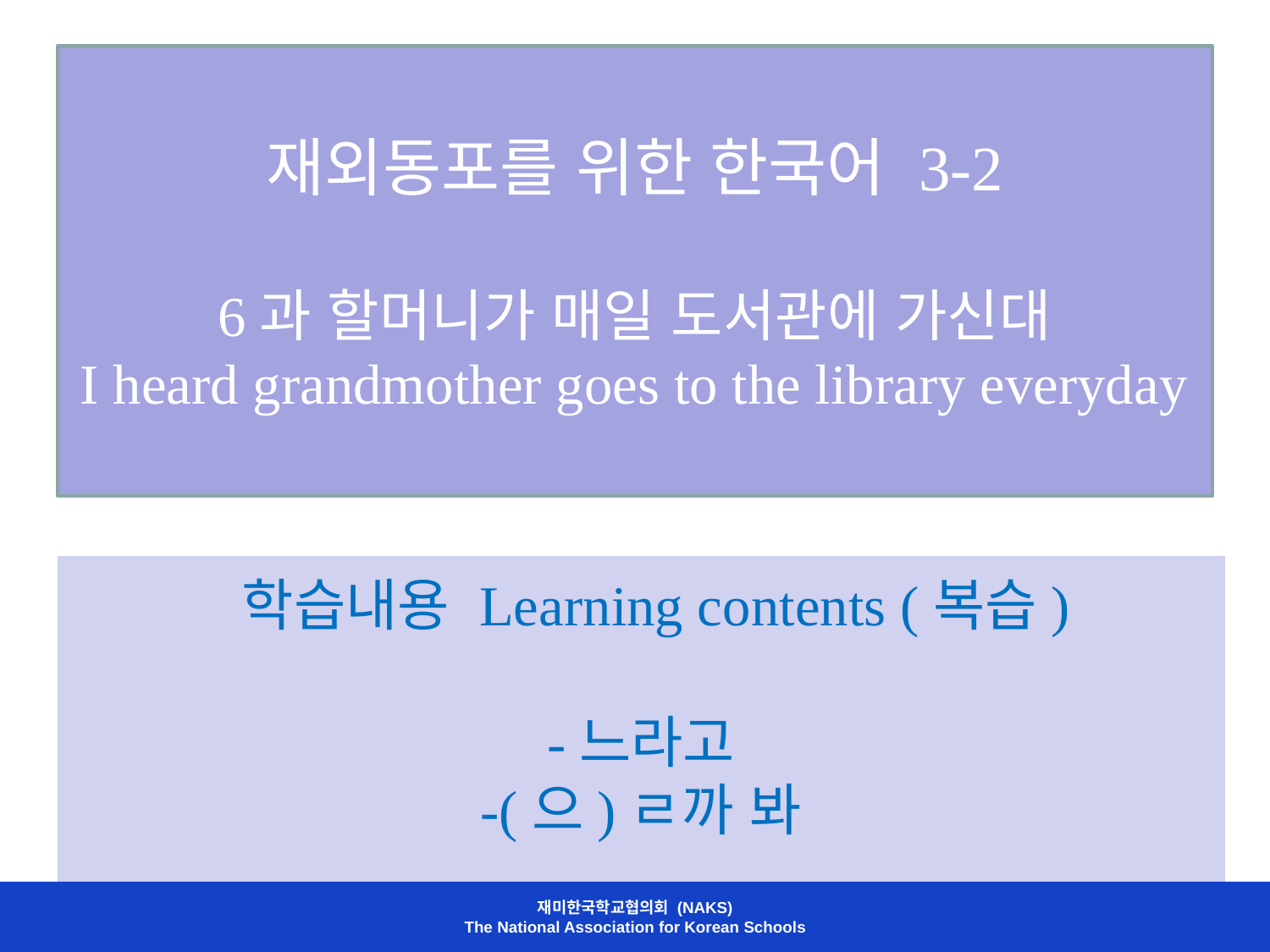

# 재외동포를 위한 한국어 3-2 6과 할머니가 매일 도서관에 가신대 I heard grandmother goes to the library everyday
 학습내용 Learning contents (복습)

-느라고
-(으)ㄹ까 봐
재미한국학교협의회 (NAKS)
The National Association for Korean Schools